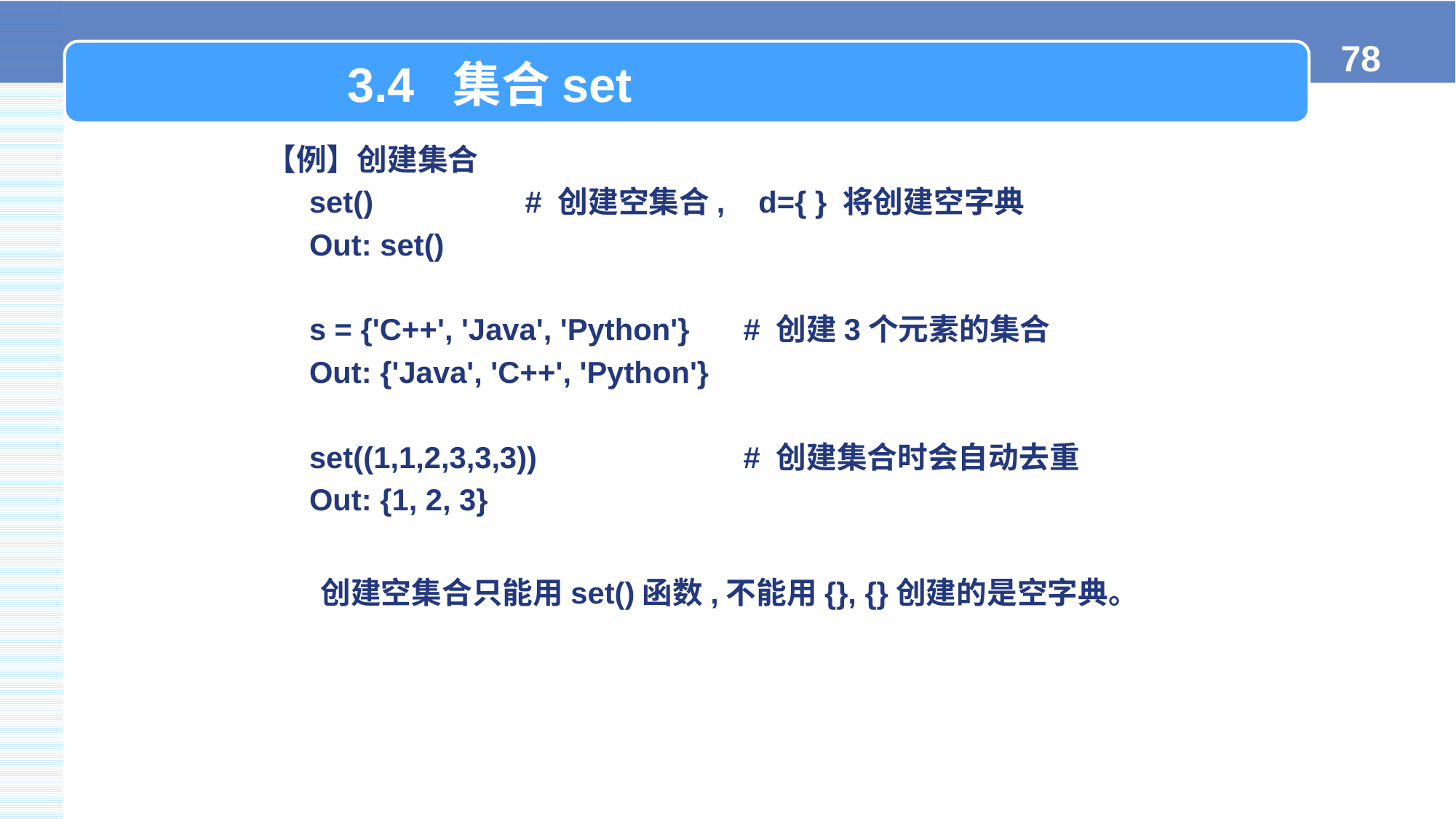

3.4  集合set
【例】创建集合
set()		# 创建空集合,    d={ } 将创建空字典
Out: set()

s = {'C++', 'Java', 'Python'}	# 创建3个元素的集合
Out: {'Java', 'C++', 'Python'}

set((1,1,2,3,3,3))    		# 创建集合时会自动去重
Out: {1, 2, 3}

创建空集合只能用set()函数,不能用{}, {}创建的是空字典。